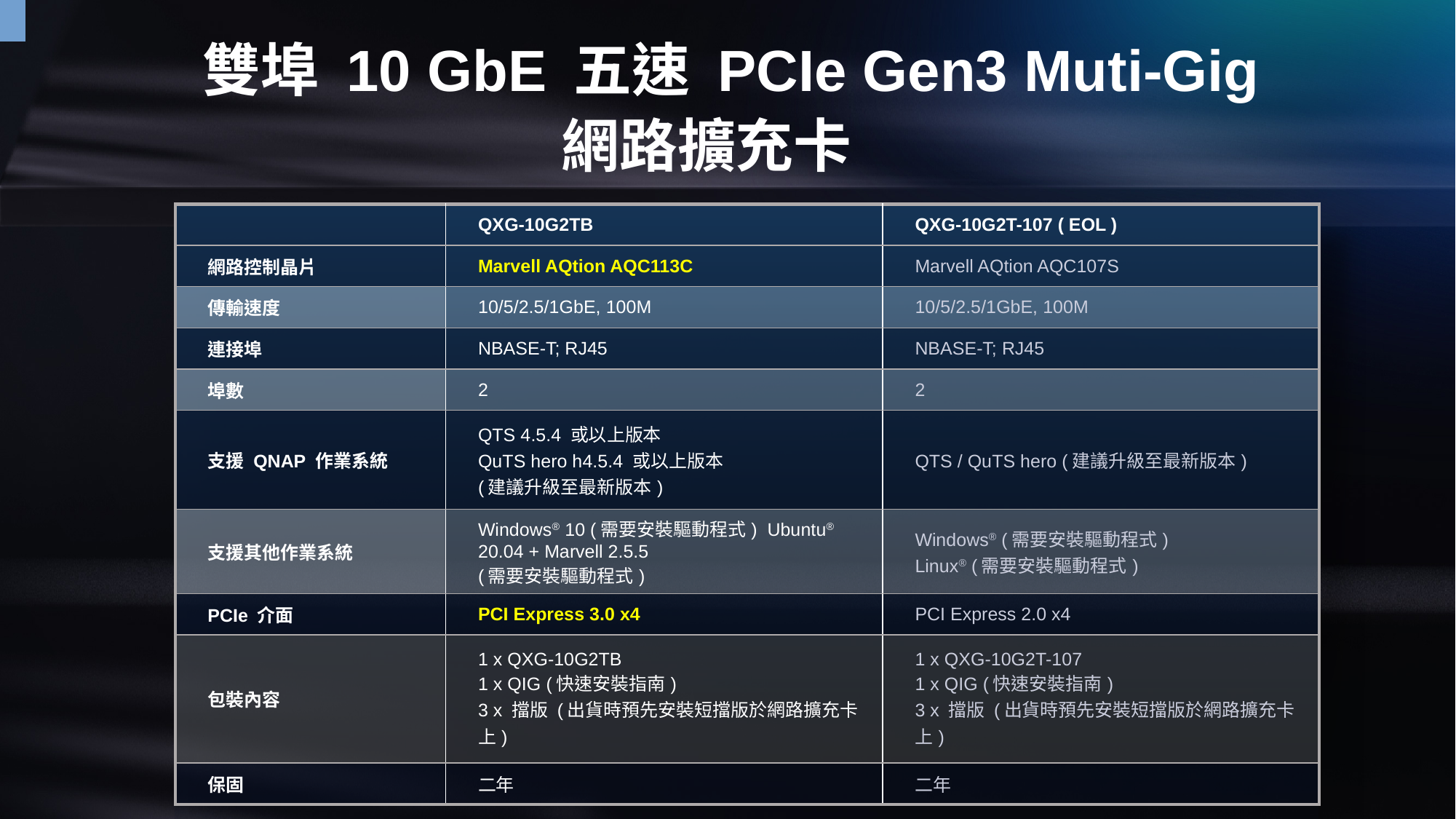

雙埠 10 GbE 五速 PCIe Gen3 Muti-Gig
網路擴充卡
|  | QXG-10G2T-X710 |
| --- | --- |
| 網路控制晶片 | Intel Ethernet Controller 700 |
| 傳輸速度 | 10/5/2.5/1GbE, 100M |
| 連接埠 | NBAST-T; RJ45 |
| 埠數 | 2 |
| 支援 QNAP 作業系統 | QTS 4.5.2 或之後的版本 QuTS hero 4.5.1 或之後的版本 |
| 支援其他作業系統 | Windows/Windows Server/Linux |
| PCIe 介面 | PCI Express 3.0 x4 |
| 包裝內容 | 1 x QXG-10G2T-X710 1 x QIG (快速安裝指南) 3 x 擋版 (出貨時預先安裝短擋版於網路擴充卡上) |
|  | QXG-10G2TB | QXG-10G2T-107 ( EOL ) |
| --- | --- | --- |
| 網路控制晶片 | Marvell AQtion AQC113C | Marvell AQtion AQC107S |
| 傳輸速度 | 10/5/2.5/1GbE, 100M | 10/5/2.5/1GbE, 100M |
| 連接埠 | NBASE-T; RJ45 | NBASE-T; RJ45 |
| 埠數 | 2 | 2 |
| 支援 QNAP 作業系統 | QTS 4.5.4 或以上版本 QuTS hero h4.5.4 或以上版本 (建議升級至最新版本) | QTS / QuTS hero (建議升級至最新版本) |
| 支援其他作業系統 | Windows® 10 (需要安裝驅動程式)  Ubuntu® 20.04 + Marvell 2.5.5 (需要安裝驅動程式) | Windows® (需要安裝驅動程式) Linux® (需要安裝驅動程式) |
| PCIe 介面 | PCI Express 3.0 x4 | PCI Express 2.0 x4 |
| 包裝內容 | 1 x QXG-10G2TB 1 x QIG (快速安裝指南) 3 x 擋版 (出貨時預先安裝短擋版於網路擴充卡上) | 1 x QXG-10G2T-107 1 x QIG (快速安裝指南) 3 x 擋版 (出貨時預先安裝短擋版於網路擴充卡上) |
| 保固 | 二年 | 二年 |